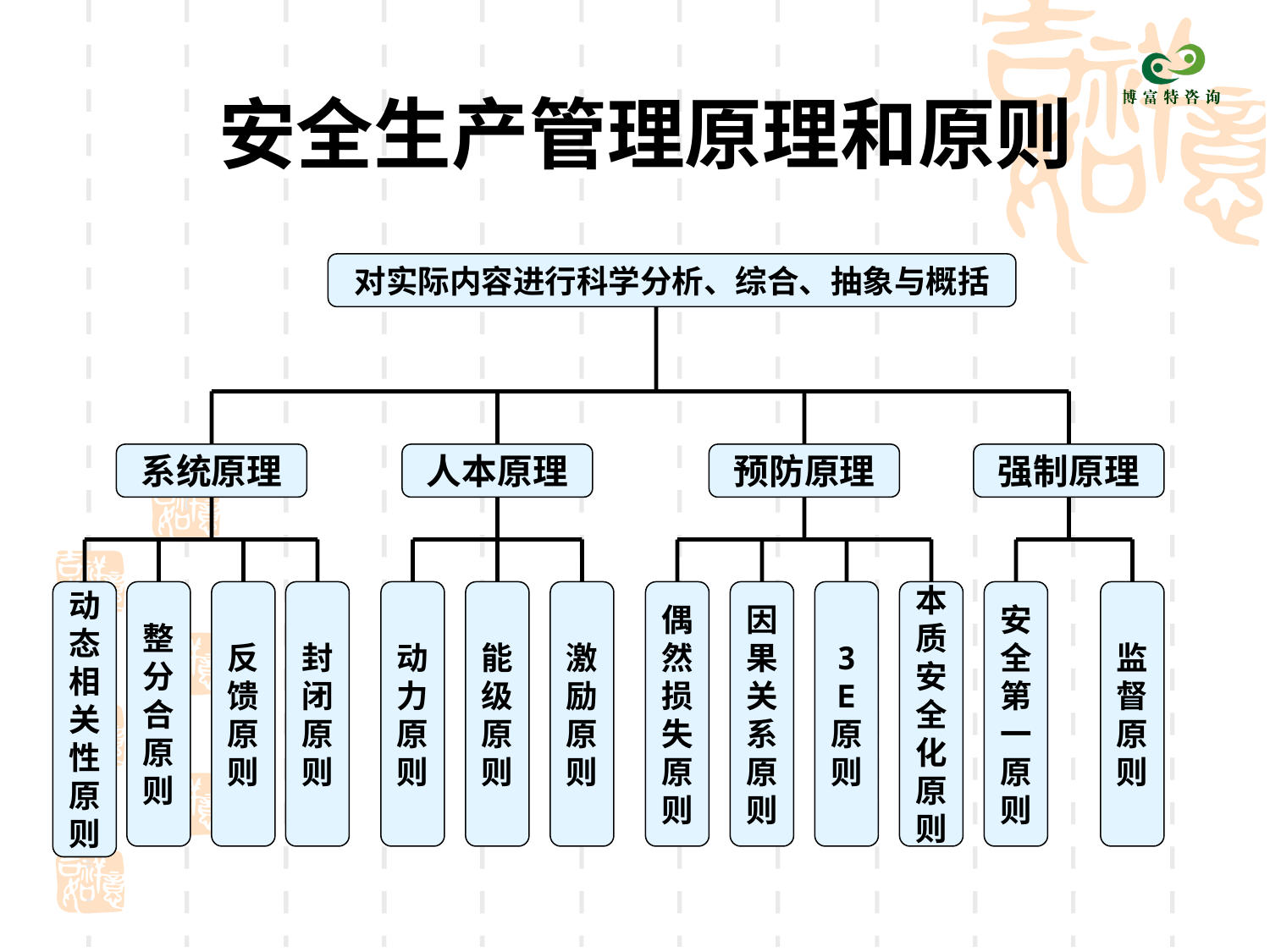

# 安全生产管理原理和原则

对实际内容进行科学分析、综合、抽象与概括

系统原理
人本原理
预防原理
强制原理

动
态
相
关
性
原
则
整
分
合
原
则
反
馈
原
则
封
闭
原
则
动
力
原
则
能
级
原
则
激
励
原
则
偶
然
损
失
原
则
因
果
关
系
原
则
3
E
原
则
本
质
安
全
化
原
则
安
全
第
一
原
则
监
督
原
则
18